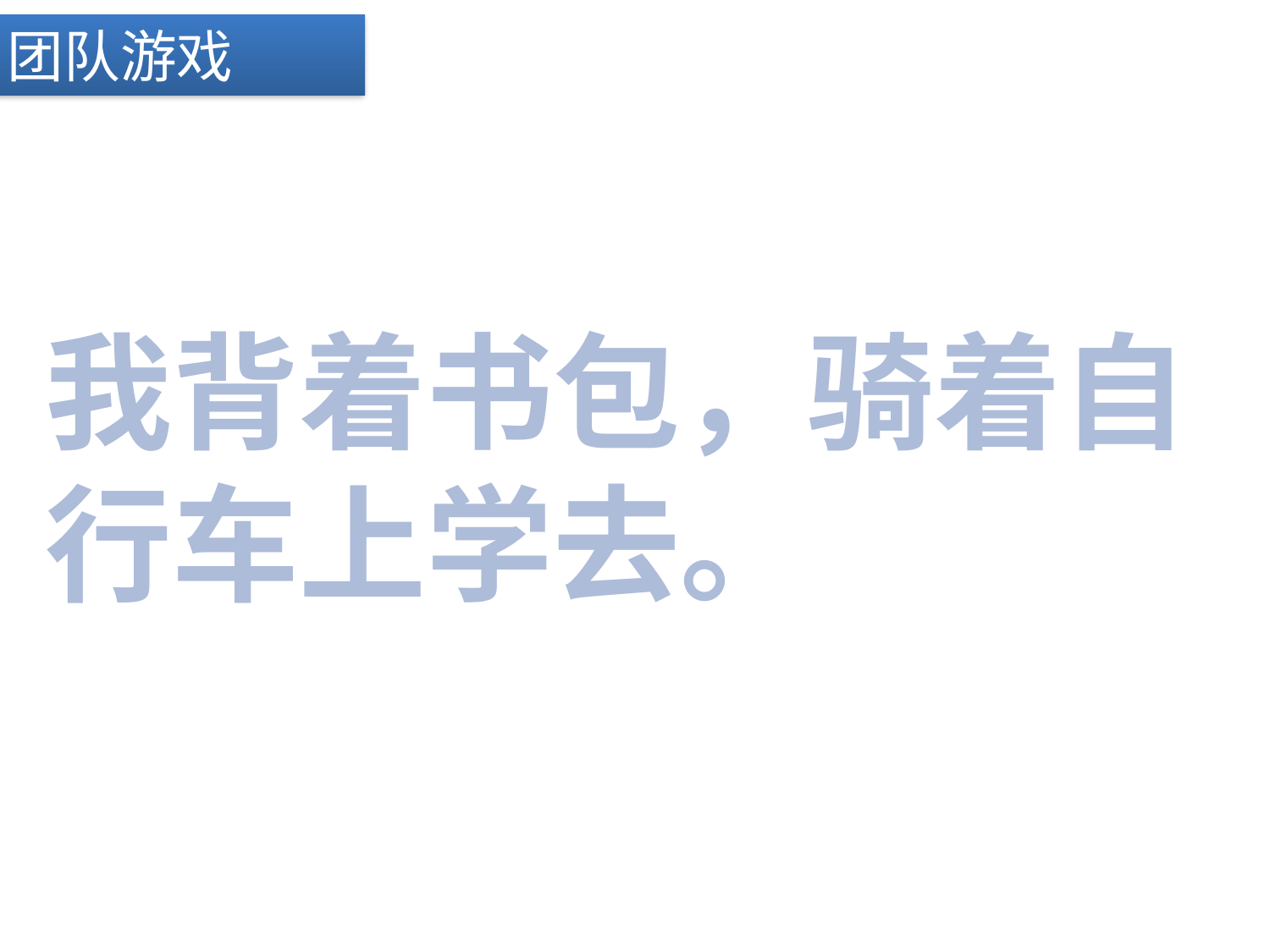

团队游戏
我背着书包，骑着自行车上学去。
第  38 / 40 页